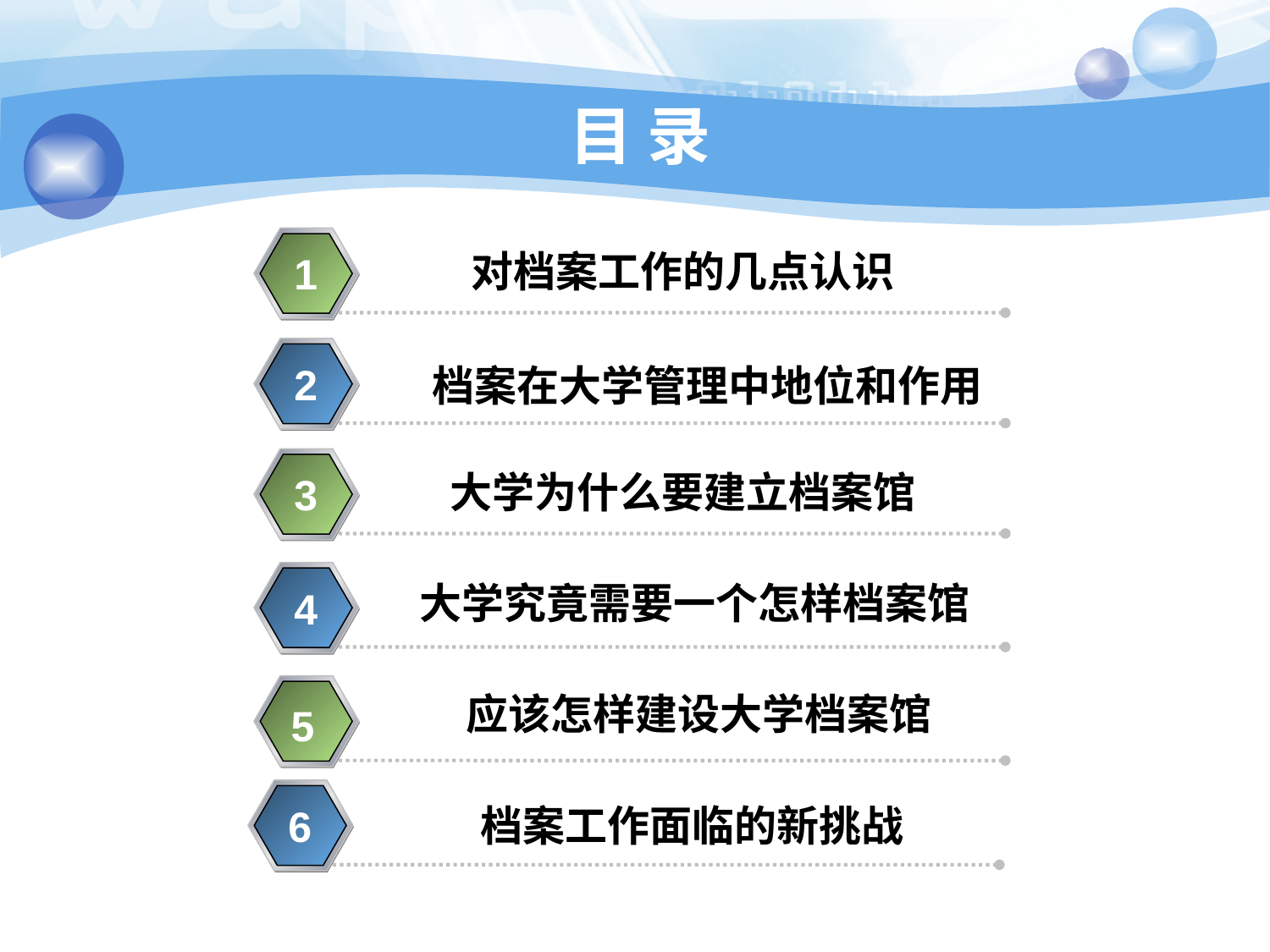

# 目 录

对档案工作的几点认识
1

2
档案在大学管理中地位和作用

大学为什么要建立档案馆
3

大学究竟需要一个怎样档案馆
4

应该怎样建设大学档案馆
5

档案工作面临的新挑战
6